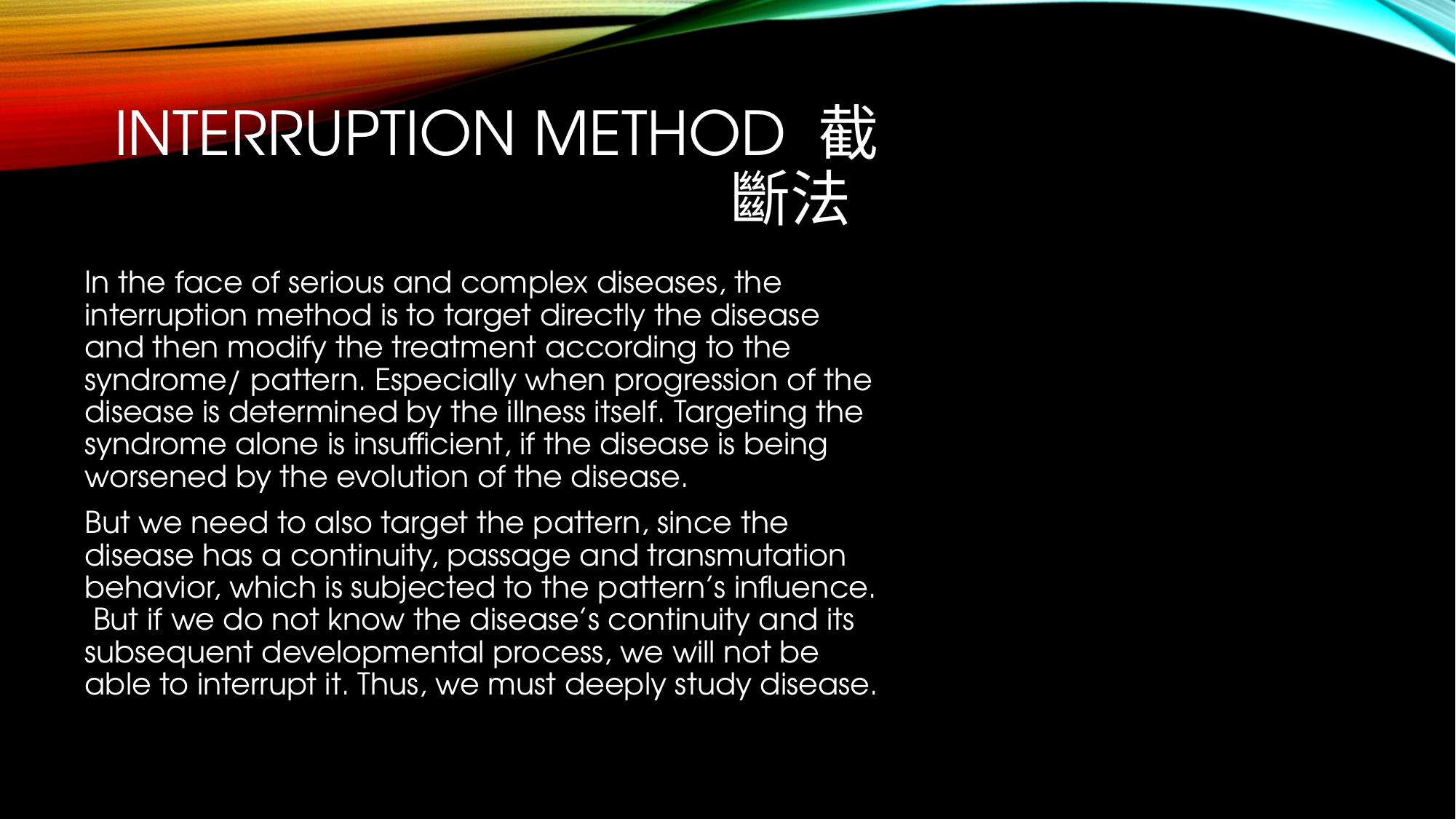

# Interruption method 截斷法
In the face of serious and complex diseases, the interruption method is to target directly the disease and then modify the treatment according to the syndrome/ pattern. Especially when progression of the disease is determined by the illness itself. Targeting the syndrome alone is insufficient, if the disease is being worsened by the evolution of the disease.
But we need to also target the pattern, since the disease has a continuity, passage and transmutation behavior, which is subjected to the pattern’s influence.  But if we do not know the disease’s continuity and its subsequent developmental process, we will not be able to interrupt it. Thus, we must deeply study disease.